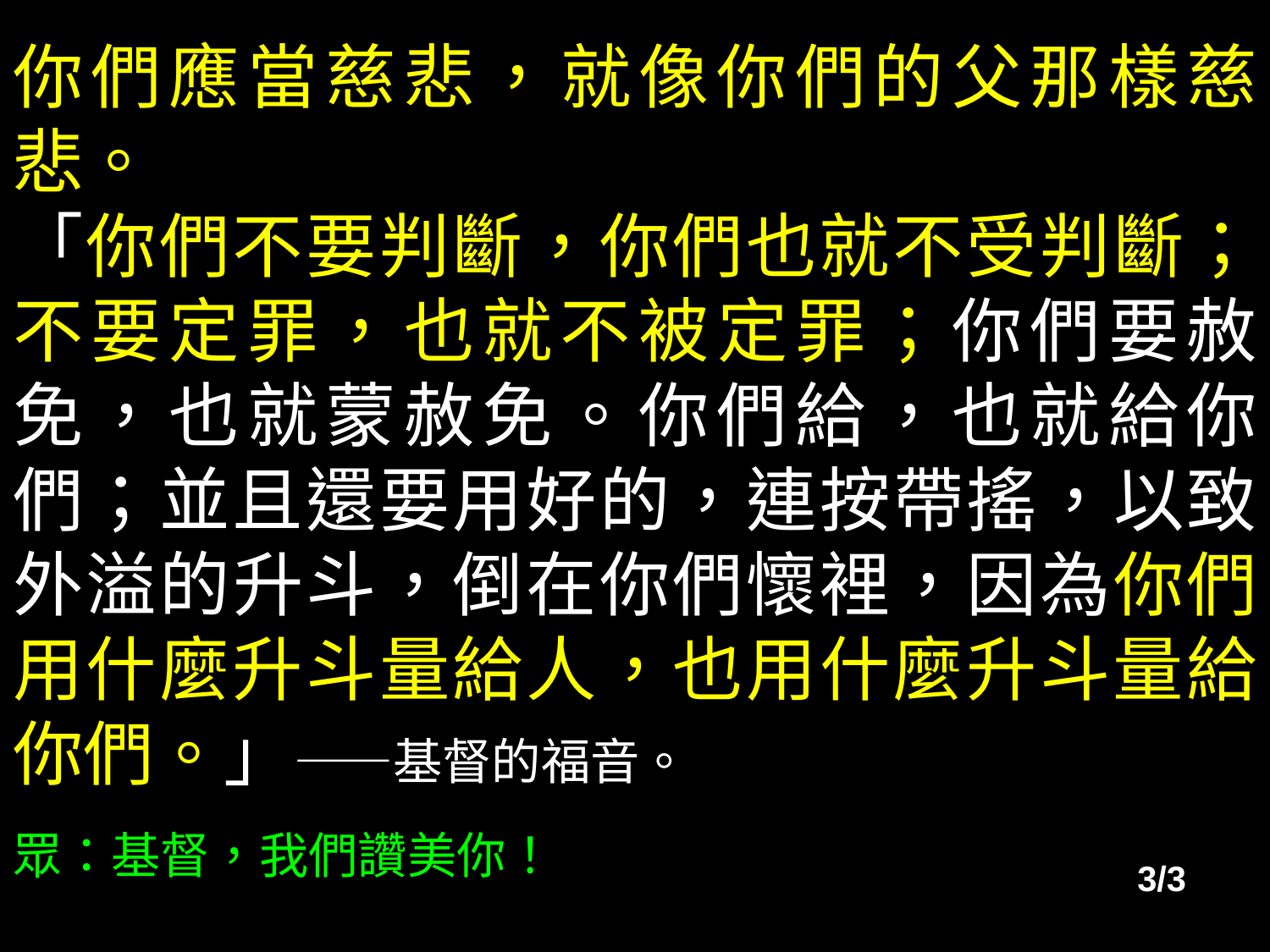

你們應當慈悲，就像你們的父那樣慈悲。
「你們不要判斷，你們也就不受判斷；不要定罪，也就不被定罪；你們要赦免，也就蒙赦免。你們給，也就給你們；並且還要用好的，連按帶搖，以致外溢的升斗，倒在你們懷裡，因為你們用什麼升斗量給人，也用什麼升斗量給你們。」——基督的福音。
眾：基督，我們讚美你！

3/3